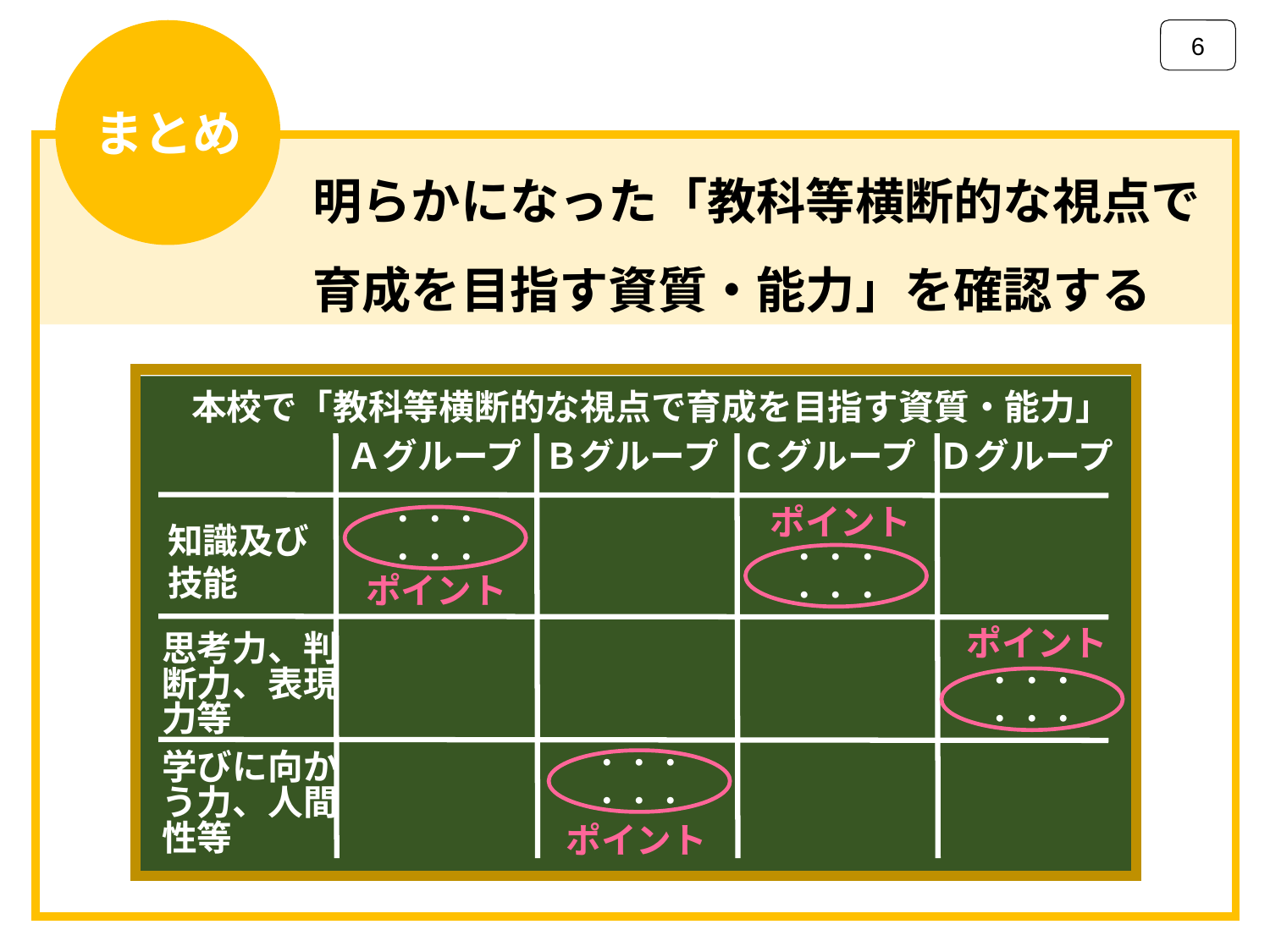

6
まとめ

明らかになった「教科等横断的な視点で育成を目指す資質・能力」を確認する

本校で「教科等横断的な視点で育成を目指す資質・能力」
Ａグループ
Ｂグループ
Ｃグループ
Ｄグループ
ポイント
・・・・・・
知識及び
技能
・・・・・・
ポイント
ポイント
思考力、判断力、表現力等
・・・・・・
学びに向かう力、人間性等
・・・・・・
ポイント